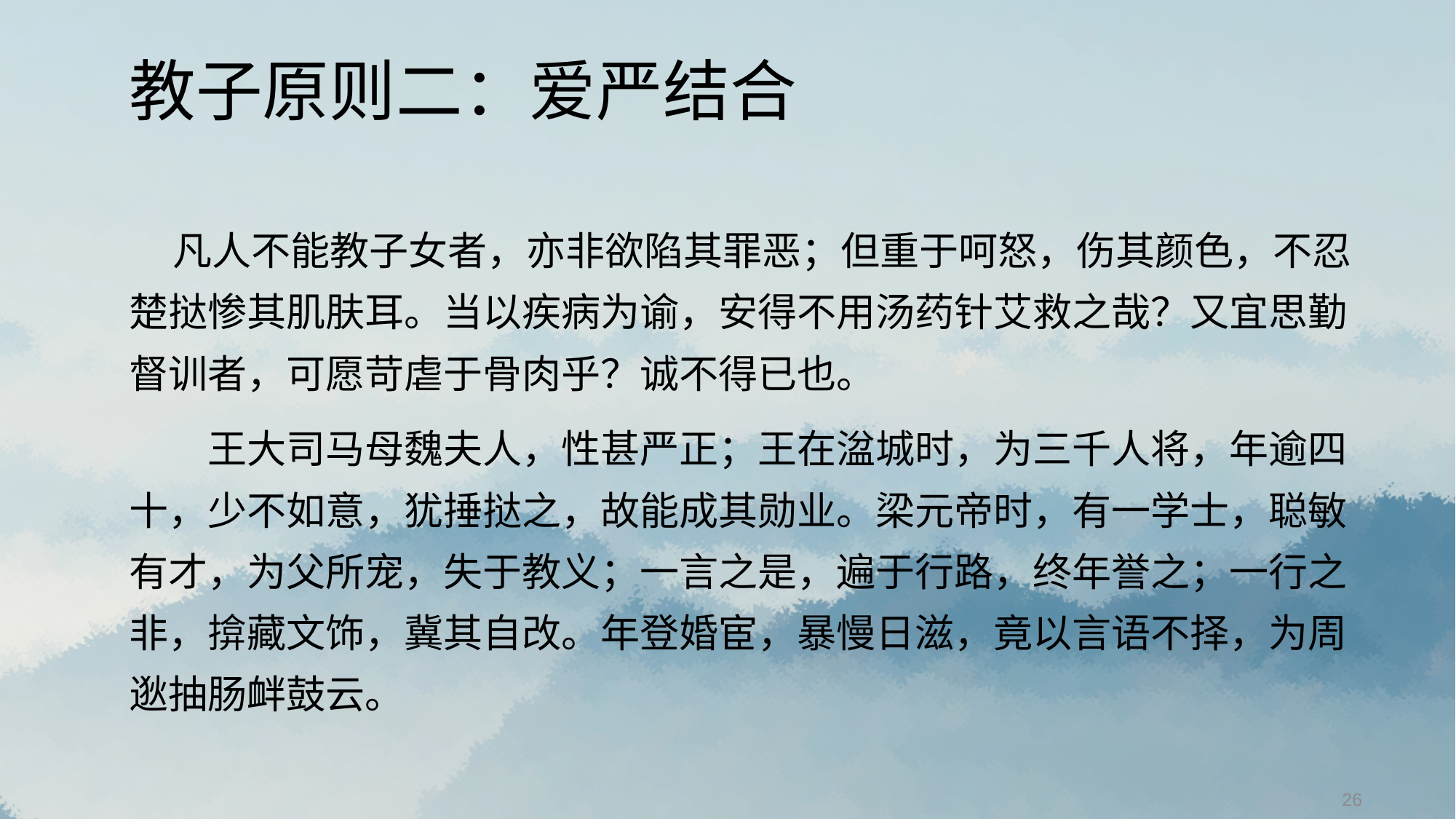

# 教子原则二：爱严结合
    凡人不能教子女者，亦非欲陷其罪恶；但重于呵怒，伤其颜色，不忍楚挞惨其肌肤耳。当以疾病为谕，安得不用汤药针艾救之哉？又宜思勤督训者，可愿苛虐于骨肉乎？诚不得已也。
　　王大司马母魏夫人，性甚严正；王在湓城时，为三千人将，年逾四十，少不如意，犹捶挞之，故能成其勋业。梁元帝时，有一学士，聪敏有才，为父所宠，失于教义；一言之是，遍于行路，终年誉之；一行之非，揜藏文饰，冀其自改。年登婚宦，暴慢日滋，竟以言语不择，为周逖抽肠衅鼓云。